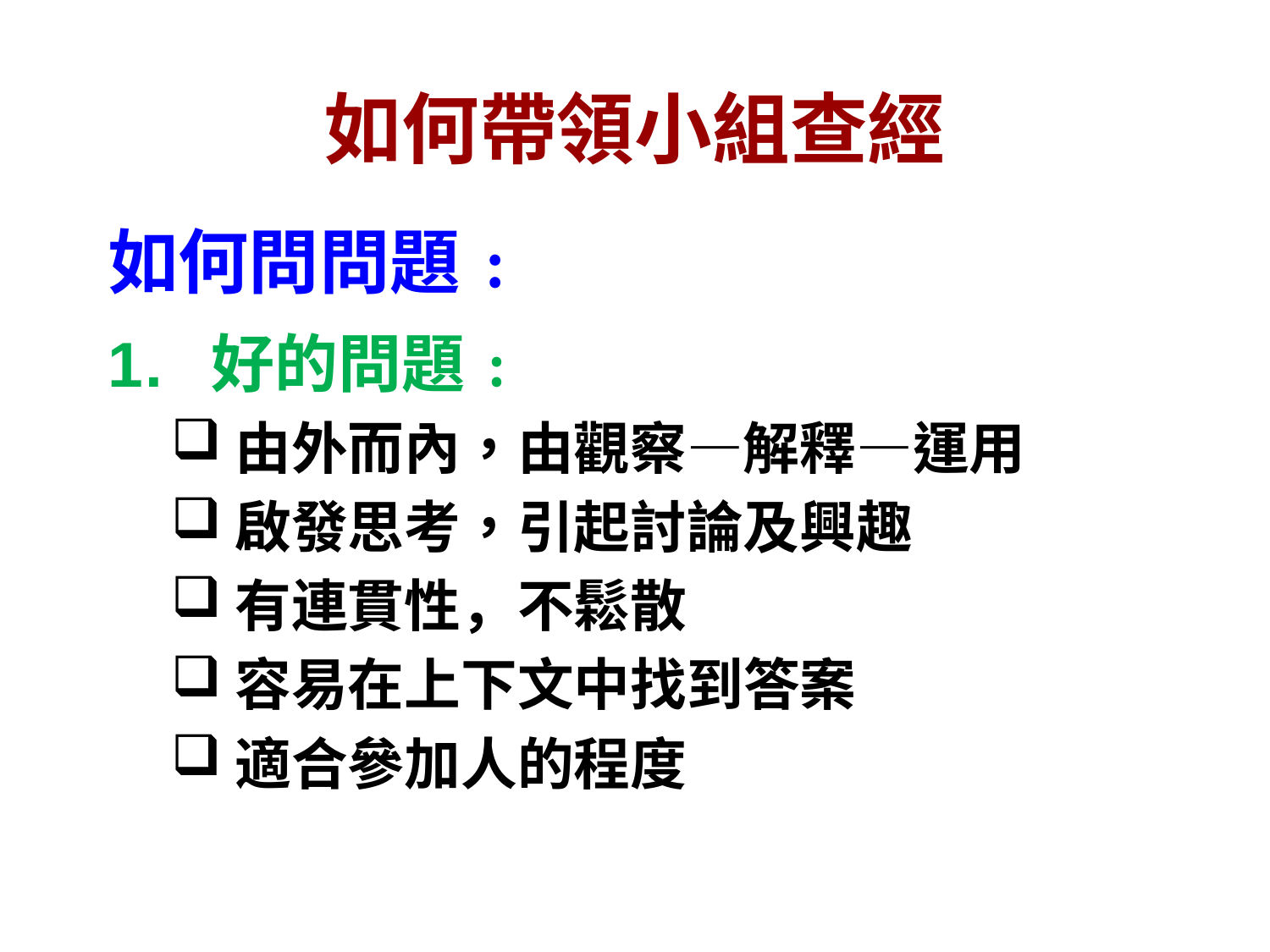

# 如何帶領小組查經
如何問問題﹕
好的問題﹕
由外而內，由觀察—解釋—運用
啟發思考，引起討論及興趣
有連貫性，不鬆散
容易在上下文中找到答案
適合參加人的程度